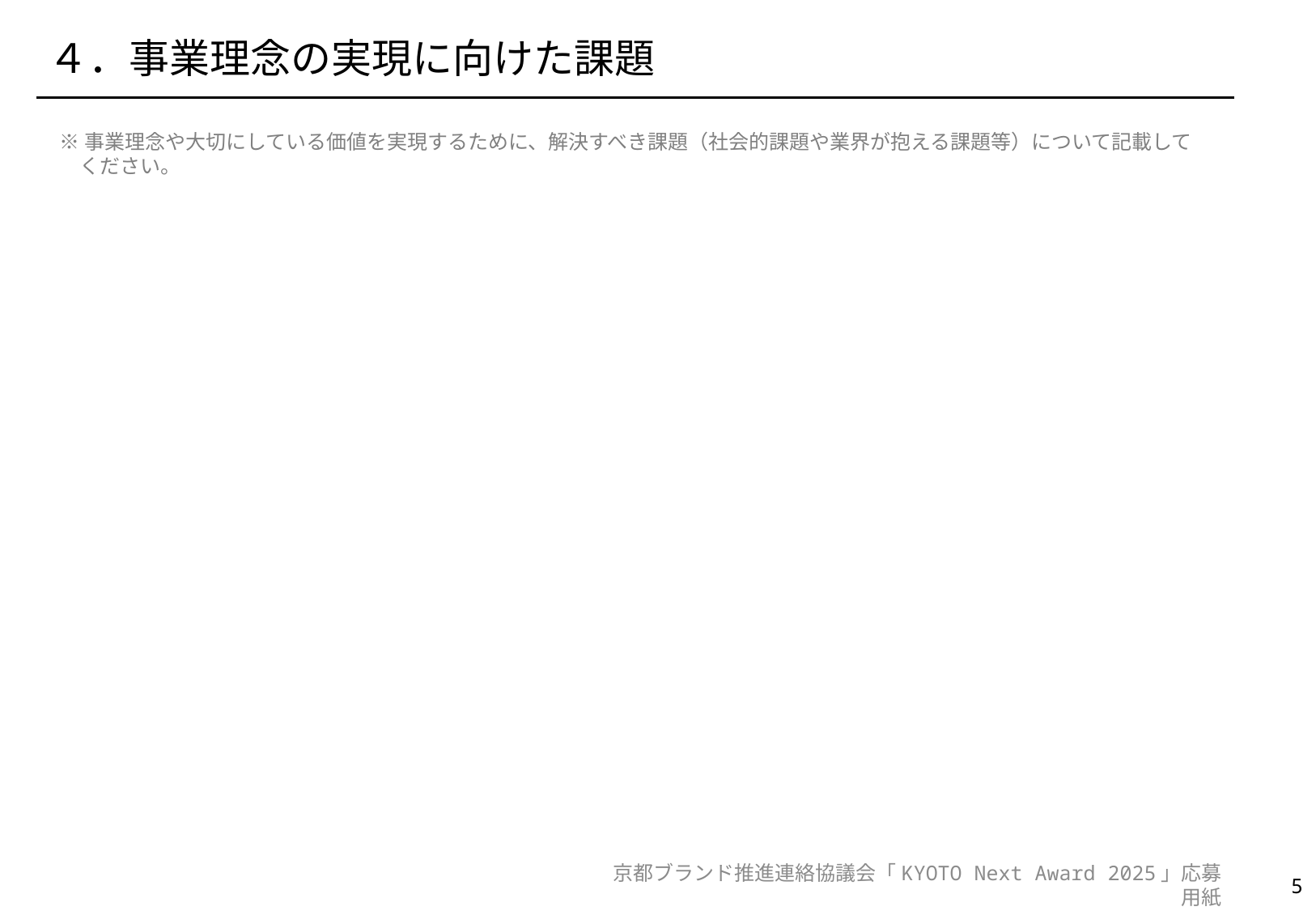

４．事業理念の実現に向けた課題
※事業理念や大切にしている価値を実現するために、解決すべき課題（社会的課題や業界が抱える課題等）について記載して
　ください。
京都ブランド推進連絡協議会「KYOTO Next Award 2025」応募用紙
5